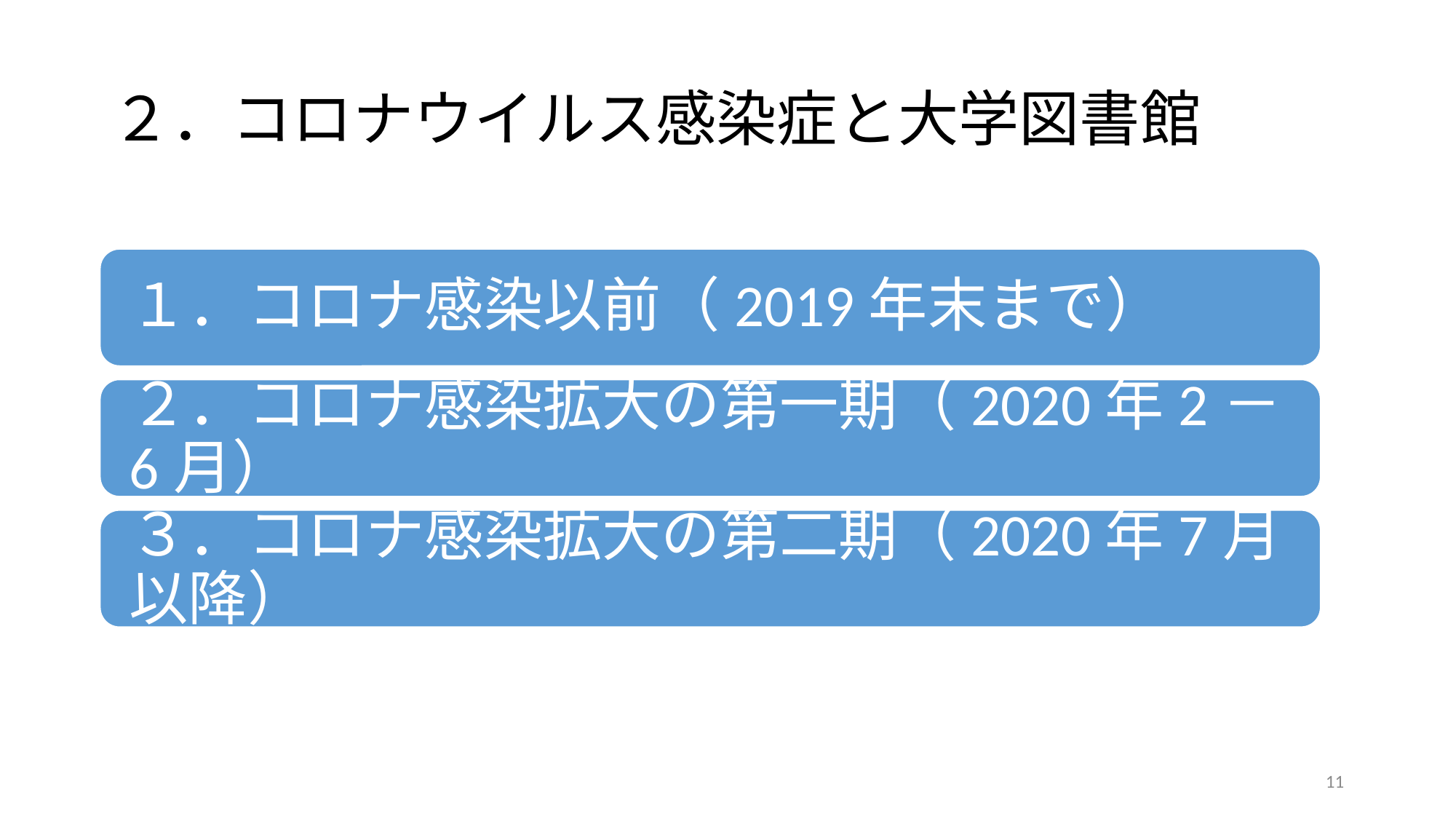

# ２．コロナウイルス感染症と大学図書館
１．コロナ感染以前（2019年末まで）
２．コロナ感染拡大の第一期（2020年2－6月）
３．コロナ感染拡大の第二期（2020年7月以降）
11